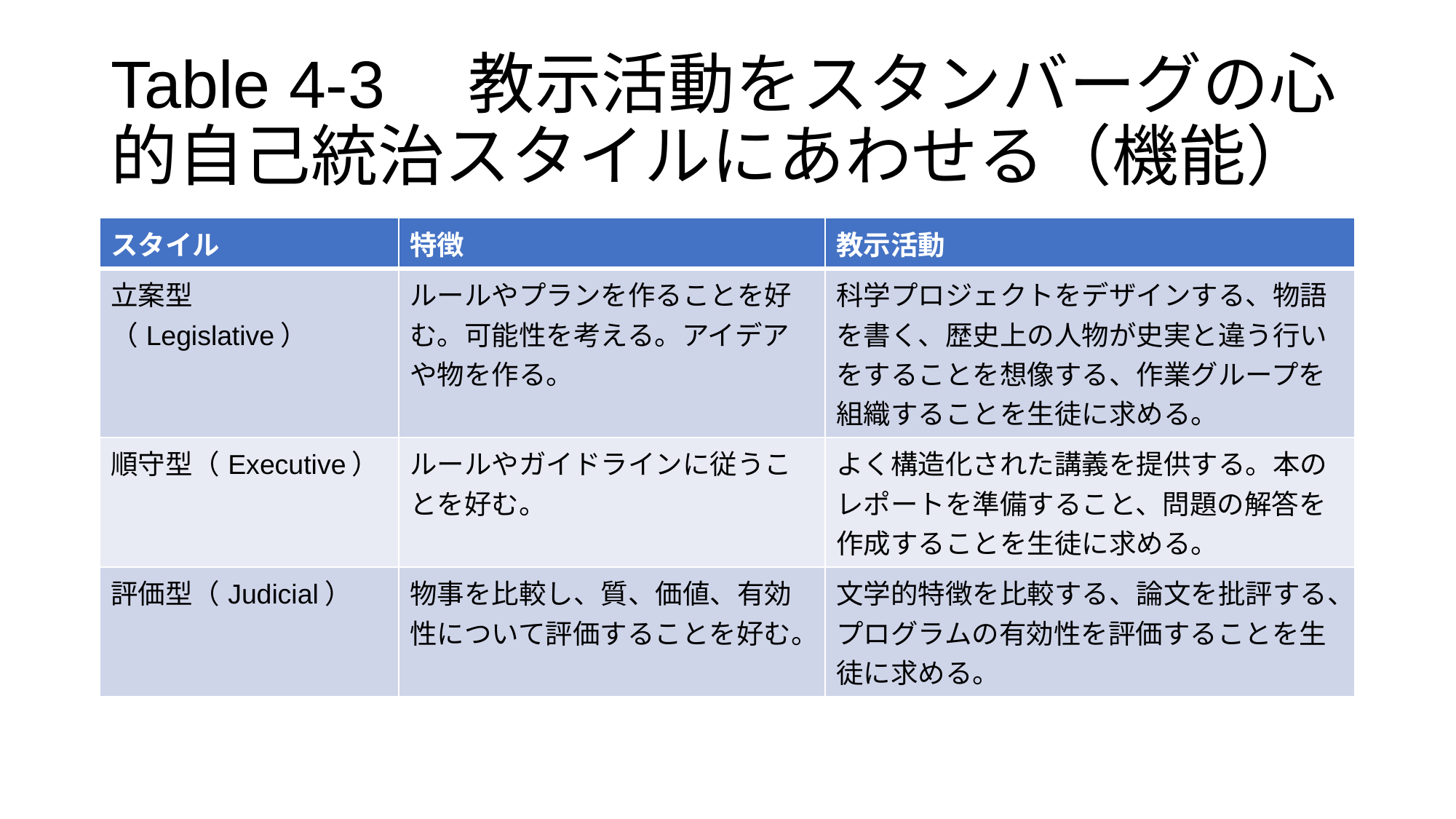

# Table 4-3　教示活動をスタンバーグの心的自己統治スタイルにあわせる（機能）
| スタイル | 特徴 | 教示活動 |
| --- | --- | --- |
| 立案型（Legislative） | ルールやプランを作ることを好む。可能性を考える。アイデアや物を作る。 | 科学プロジェクトをデザインする、物語を書く、歴史上の人物が史実と違う行いをすることを想像する、作業グループを組織することを生徒に求める。 |
| 順守型（Executive） | ルールやガイドラインに従うことを好む。 | よく構造化された講義を提供する。本のレポートを準備すること、問題の解答を作成することを生徒に求める。 |
| 評価型（Judicial） | 物事を比較し、質、価値、有効性について評価することを好む。 | 文学的特徴を比較する、論文を批評する、プログラムの有効性を評価することを生徒に求める。 |